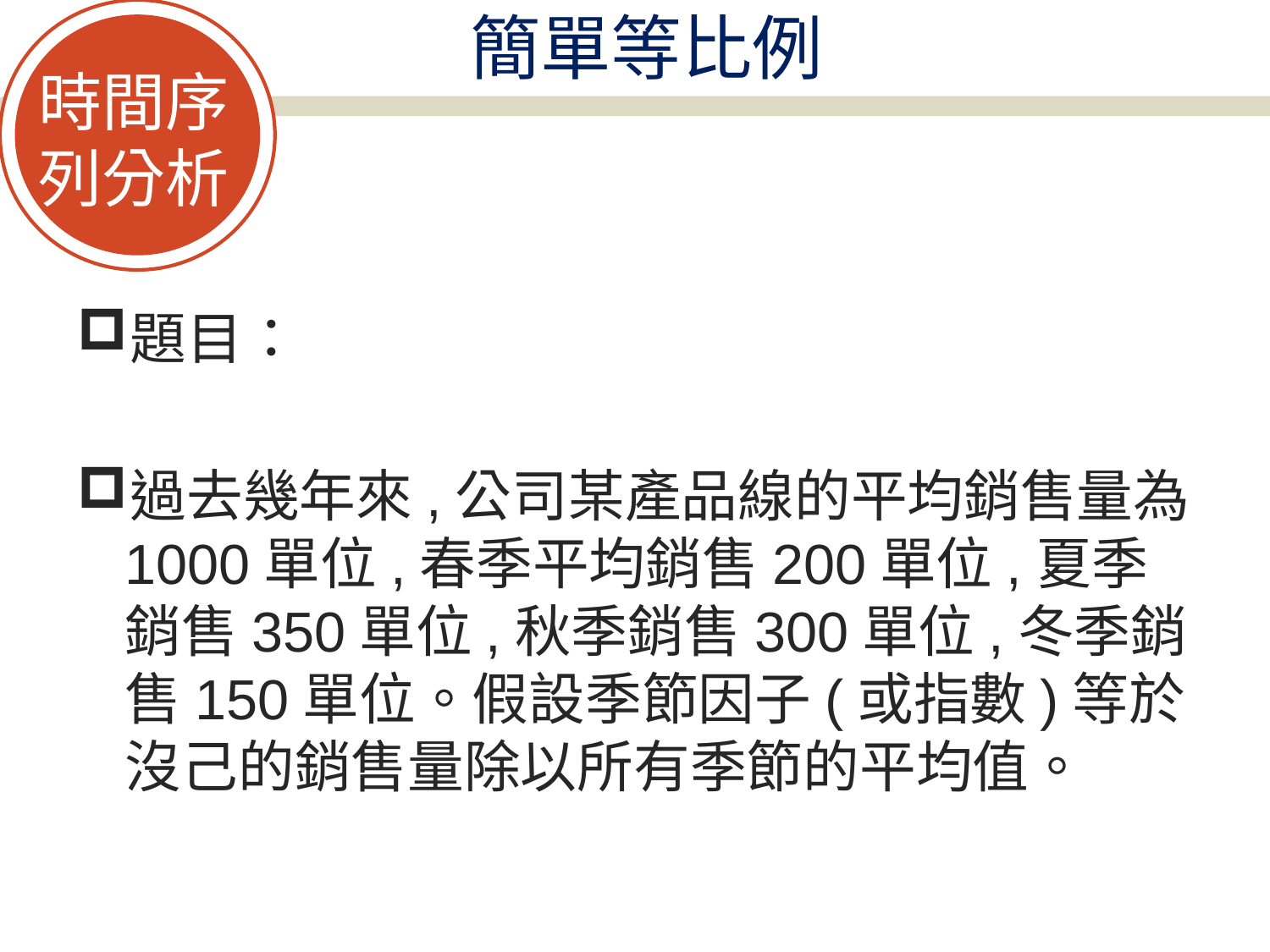

時間序
列分析
# 簡單等比例
題目：

過去幾年來,公司某產品線的平均銷售量為1000單位,春季平均銷售200單位,夏季銷售350單位,秋季銷售300單位,冬季銷售150單位。假設季節因子(或指數)等於沒己的銷售量除以所有季節的平均值。